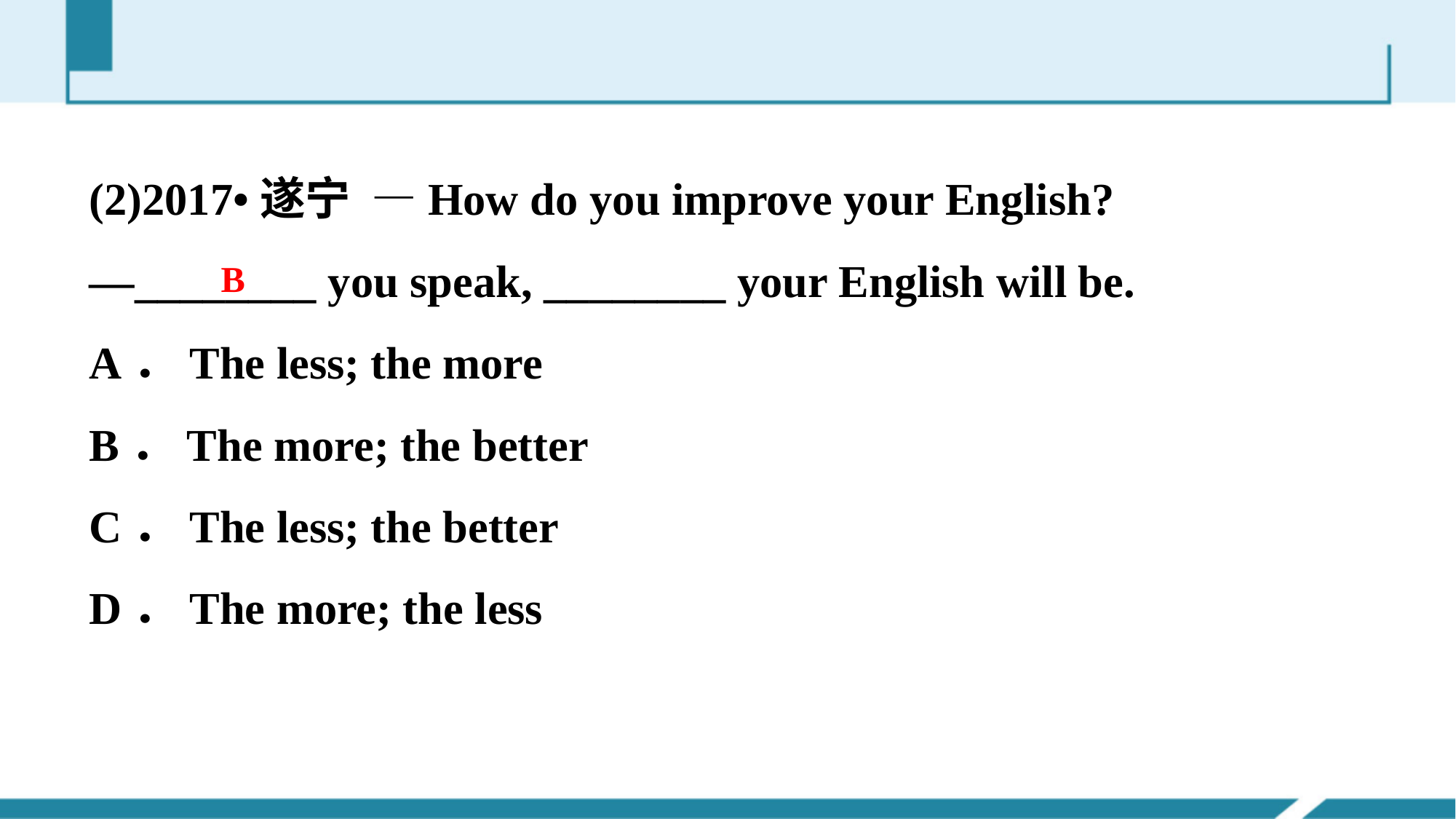

(2)2017•遂宁  —How do you improve your English?
—________ you speak, ________ your English will be.
A．The less; the more
B．The more; the better
C．The less; the better
D．The more; the less
B